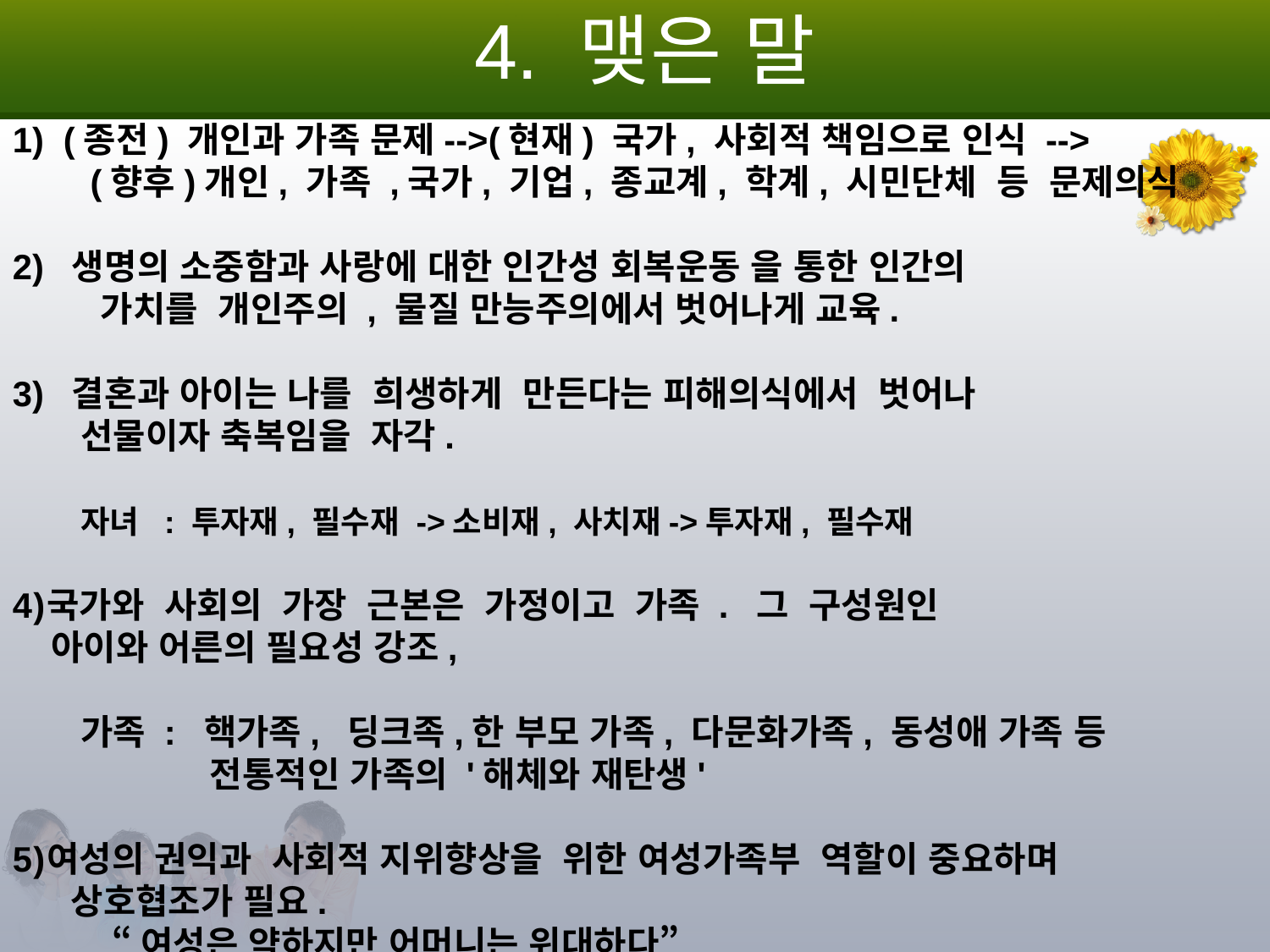

# 4. 맺은 말
1)  (종전) 개인과 가족 문제-->(현재) 국가, 사회적 책임으로 인식 -->
        (향후)개인, 가족 ,국가, 기업, 종교계, 학계, 시민단체  등  문제의식

2)  생명의 소중함과 사랑에 대한 인간성 회복운동 을 통한 인간의
        가치를  개인주의 , 물질 만능주의에서 벗어나게 교육.

3)  결혼과 아이는 나를  희생하게  만든다는 피해의식에서  벗어나
      선물이자 축복임을  자각.

      자녀  : 투자재, 필수재 ->소비재, 사치재->투자재, 필수재

국가와  사회의  가장  근본은  가정이고  가족 .  그  구성원인
   아이와 어른의 필요성 강조,

      가족 :  핵가족,  딩크족,한 부모 가족, 다문화가족, 동성애 가족 등
                   전통적인 가족의 '해체와 재탄생'

여성의 권익과  사회적 지위향상을  위한 여성가족부  역할이 중요하며
     상호협조가 필요.
          “여성은 약하지만 어머니는 위대하다”